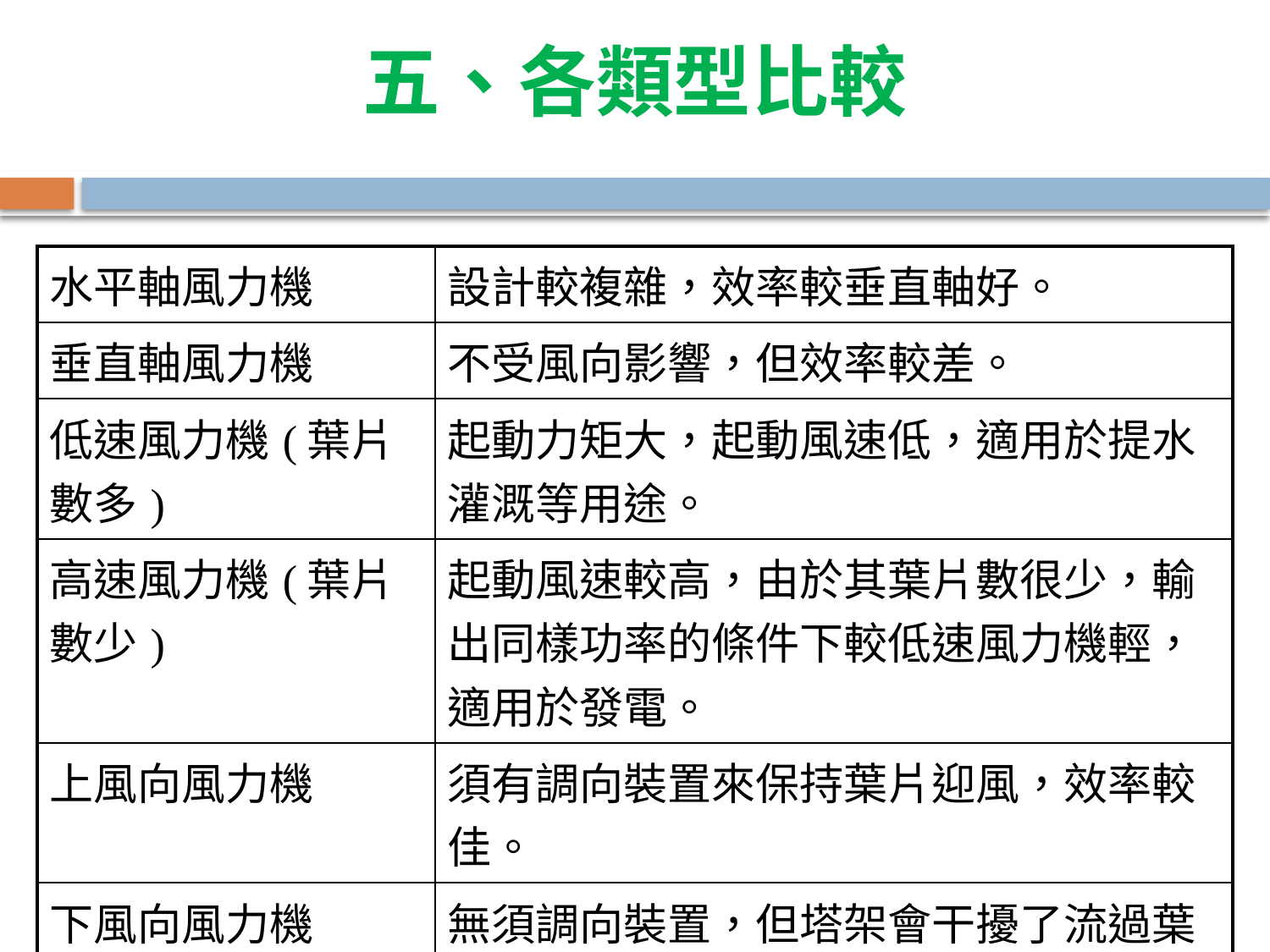

# 五、各類型比較
| 水平軸風力機 | 設計較複雜，效率較垂直軸好。 |
| --- | --- |
| 垂直軸風力機 | 不受風向影響，但效率較差。 |
| 低速風力機(葉片數多) | 起動力矩大，起動風速低，適用於提水灌溉等用途。 |
| 高速風力機(葉片數少) | 起動風速較高，由於其葉片數很少，輸出同樣功率的條件下較低速風力機輕，適用於發電。 |
| 上風向風力機 | 須有調向裝置來保持葉片迎風，效率較佳。 |
| 下風向風力機 | 無須調向裝置，但塔架會干擾了流過葉片的氣流，使性能有所降低。 |